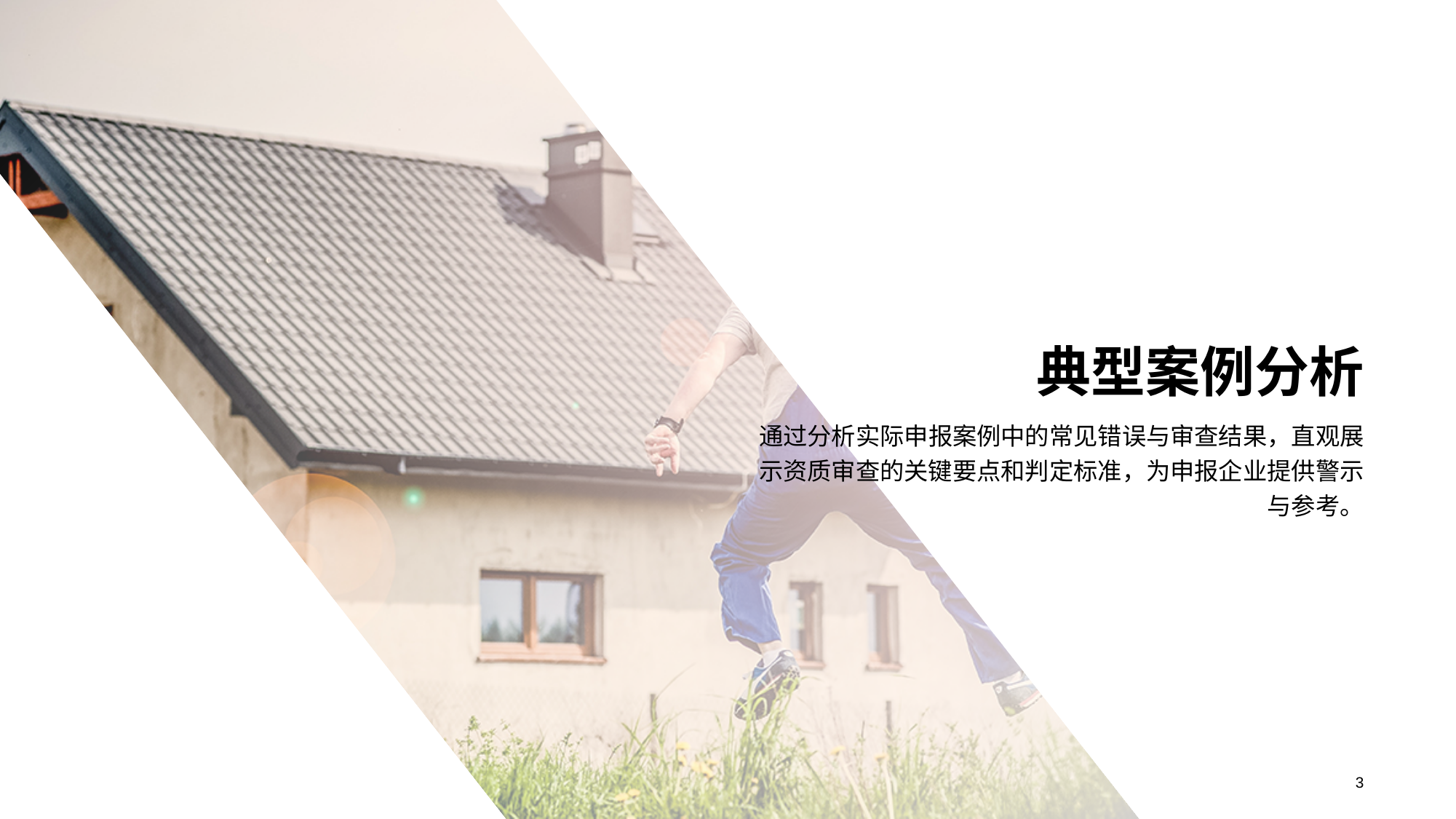

典型案例分析
通过分析实际申报案例中的常见错误与审查结果，直观展示资质审查的关键要点和判定标准，为申报企业提供警示与参考。
3